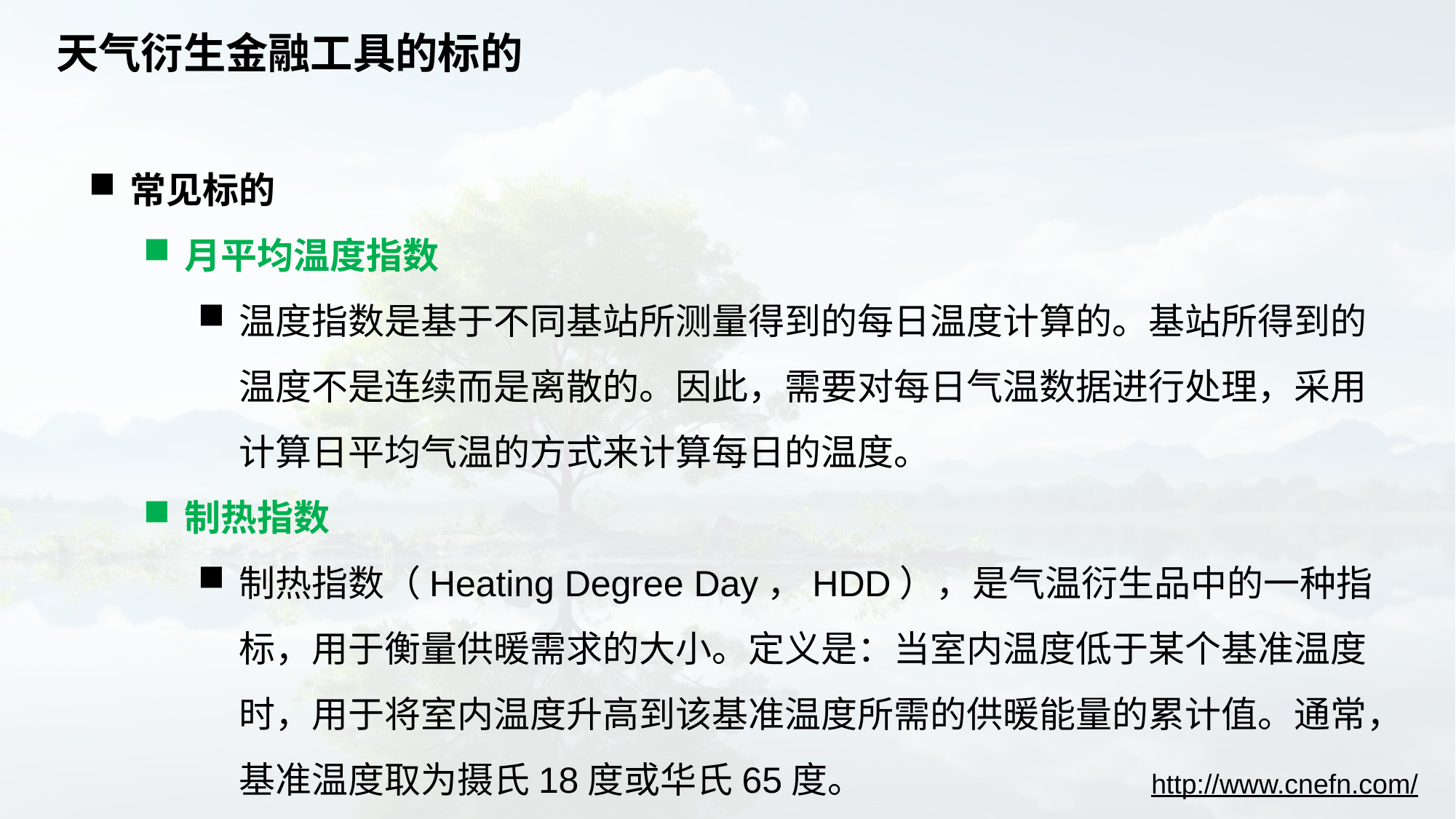

# 天气衍生金融工具的标的
常见标的
月平均温度指数
温度指数是基于不同基站所测量得到的每日温度计算的。基站所得到的温度不是连续而是离散的。因此，需要对每日气温数据进行处理，采用计算日平均气温的方式来计算每日的温度。
制热指数
制热指数（Heating Degree Day，HDD），是气温衍生品中的一种指标，用于衡量供暖需求的大小。定义是：当室内温度低于某个基准温度时，用于将室内温度升高到该基准温度所需的供暖能量的累计值。通常，基准温度取为摄氏18度或华氏65度。